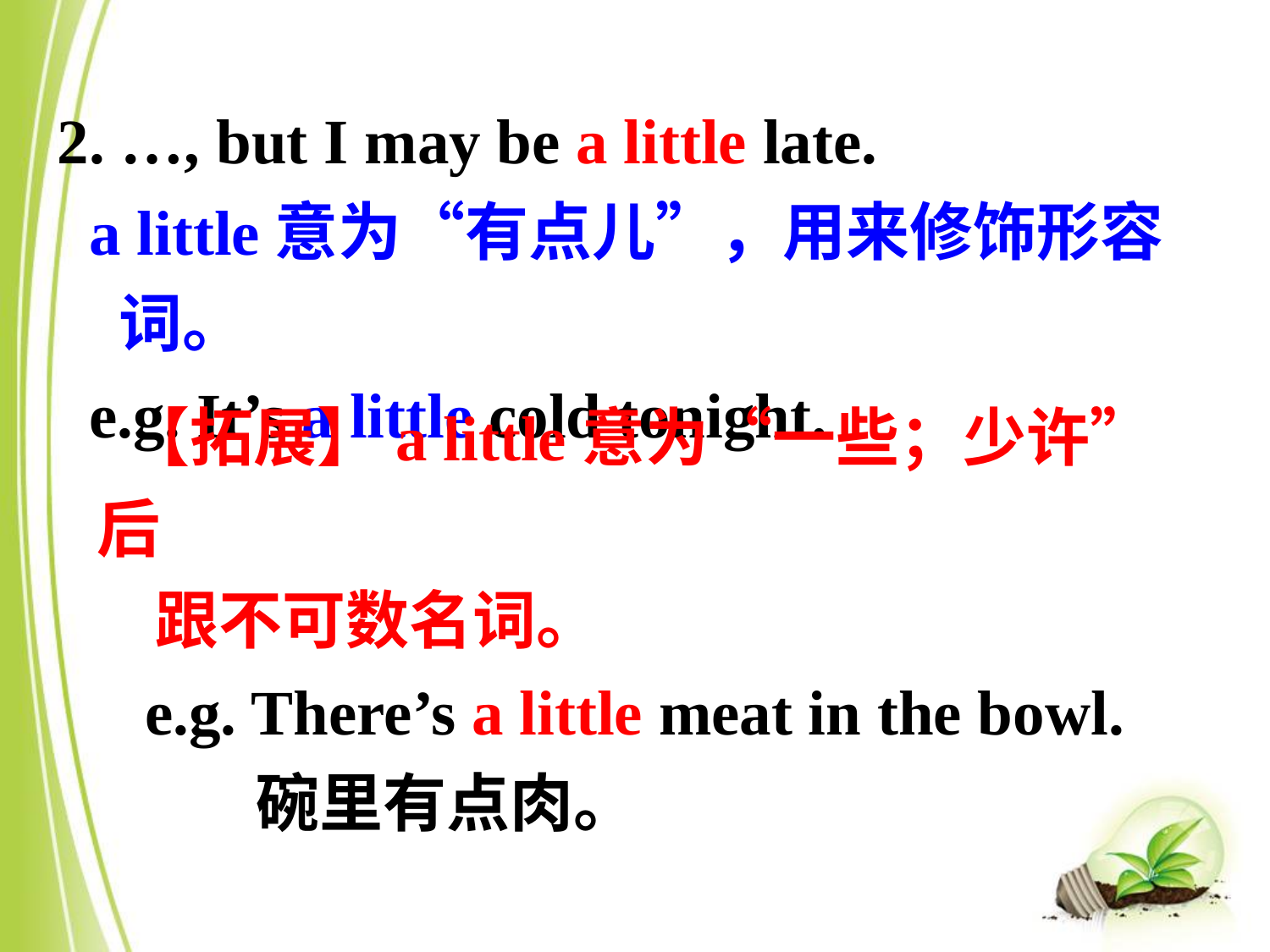

2. …, but I may be a little late.
  a little意为“有点儿”，用来修饰形容词。
  e.g. It’s a little cold tonight.
 【拓展】a little意为“一些；少许”后
   跟不可数名词。
   e.g. There’s a little meat in the bowl.
          碗里有点肉。